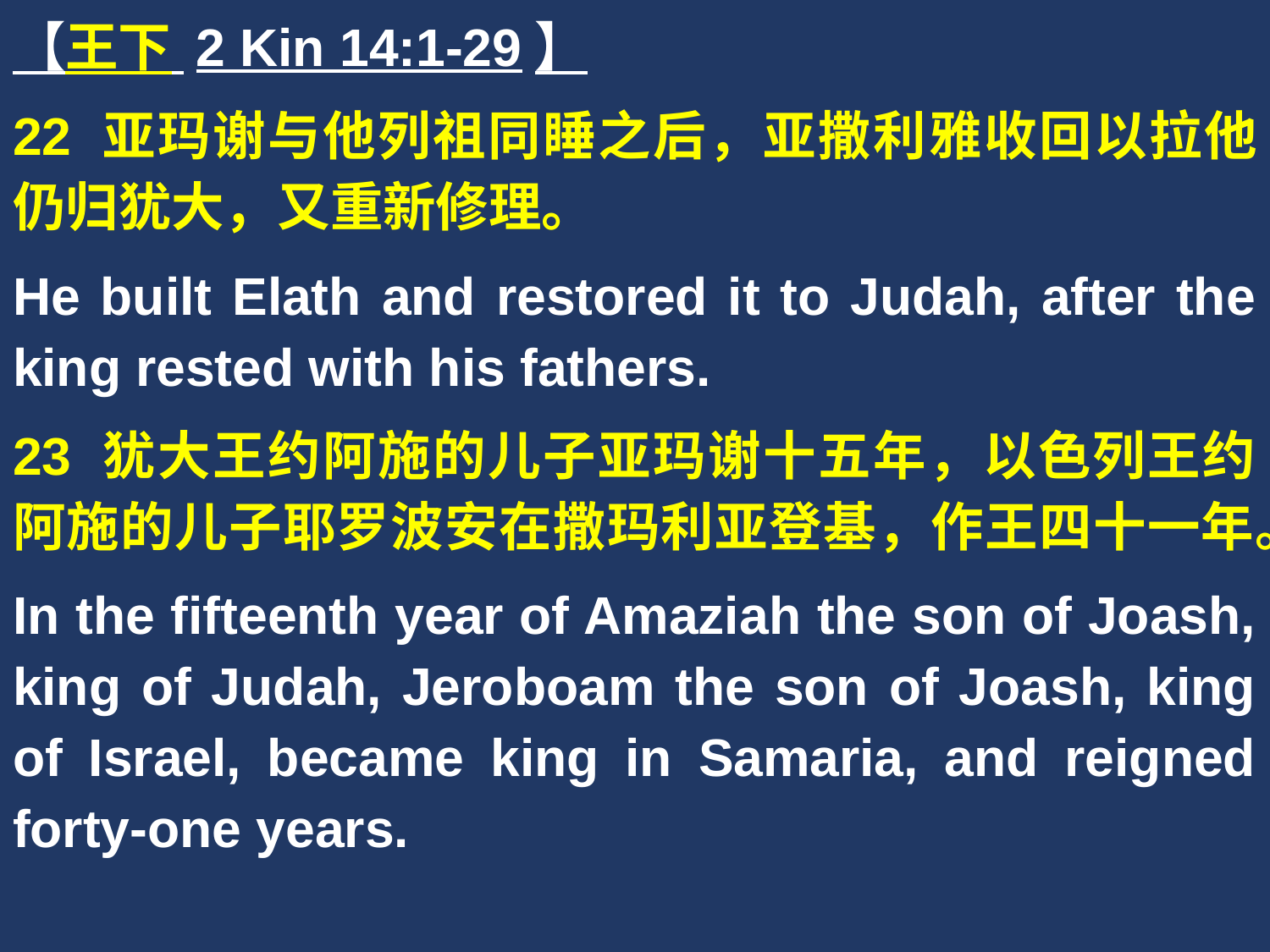

【王下 2 Kin 14:1-29】
22 亚玛谢与他列祖同睡之后，亚撒利雅收回以拉他仍归犹大，又重新修理。
He built Elath and restored it to Judah, after the king rested with his fathers.
23 犹大王约阿施的儿子亚玛谢十五年，以色列王约阿施的儿子耶罗波安在撒玛利亚登基，作王四十一年。
In the fifteenth year of Amaziah the son of Joash, king of Judah, Jeroboam the son of Joash, king of Israel, became king in Samaria, and reigned forty-one years.